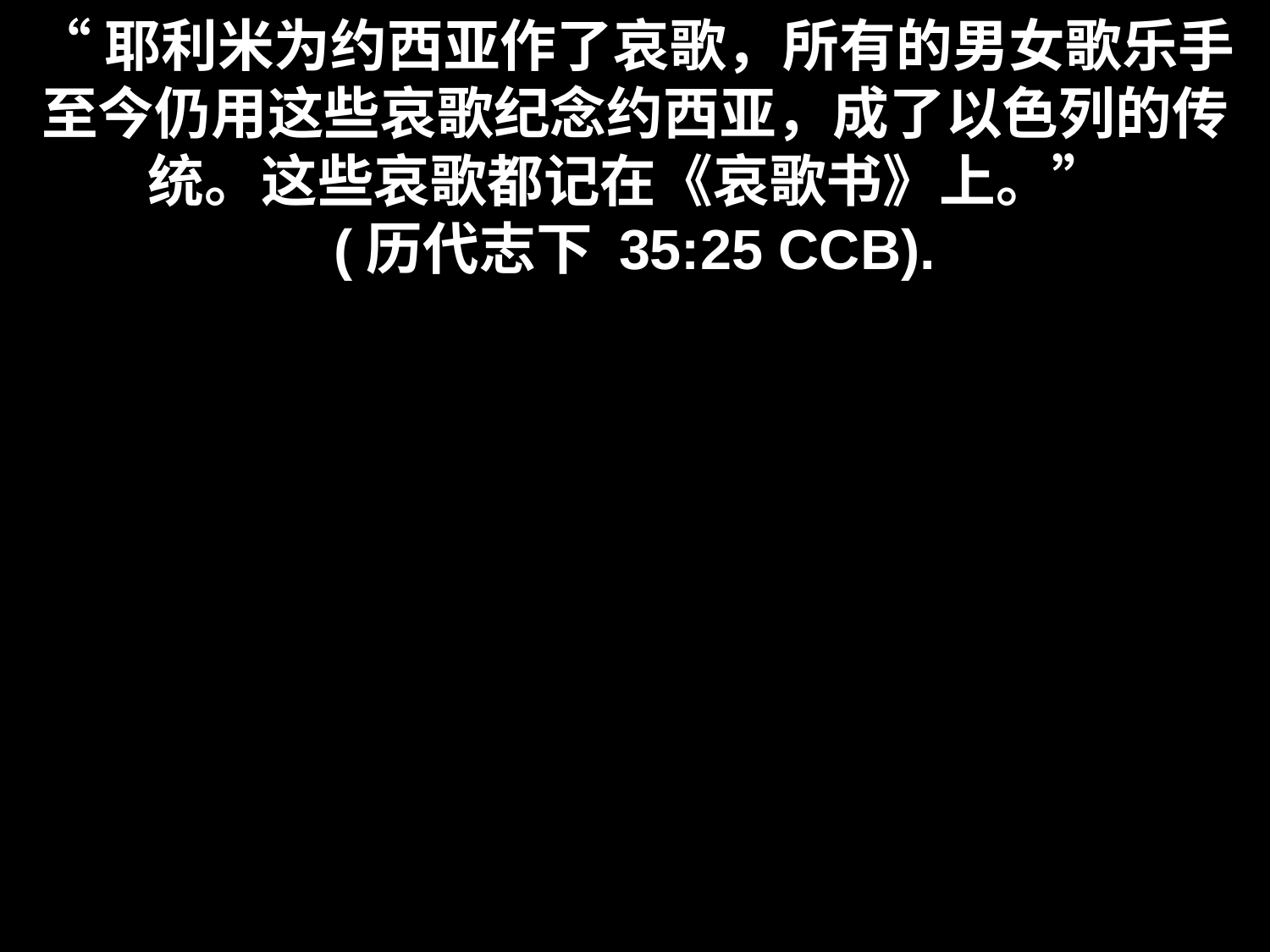

# “耶利米为约西亚作了哀歌，所有的男女歌乐手至今仍用这些哀歌纪念约西亚，成了以色列的传统。这些哀歌都记在《哀歌书》上。” (历代志下 35:25 CCB).